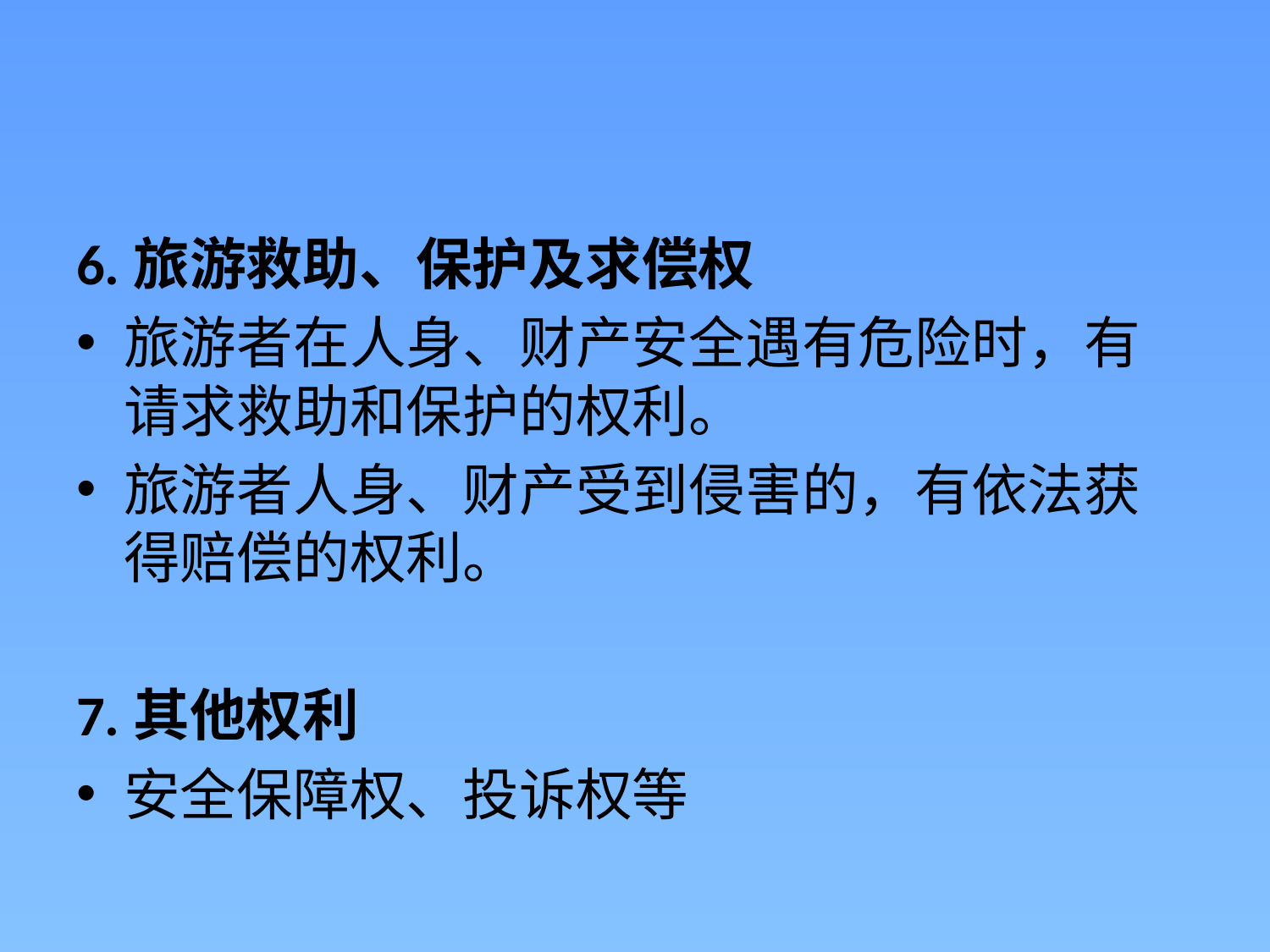

#
6.旅游救助、保护及求偿权
旅游者在人身、财产安全遇有危险时，有请求救助和保护的权利。
旅游者人身、财产受到侵害的，有依法获得赔偿的权利。

7.其他权利
安全保障权、投诉权等